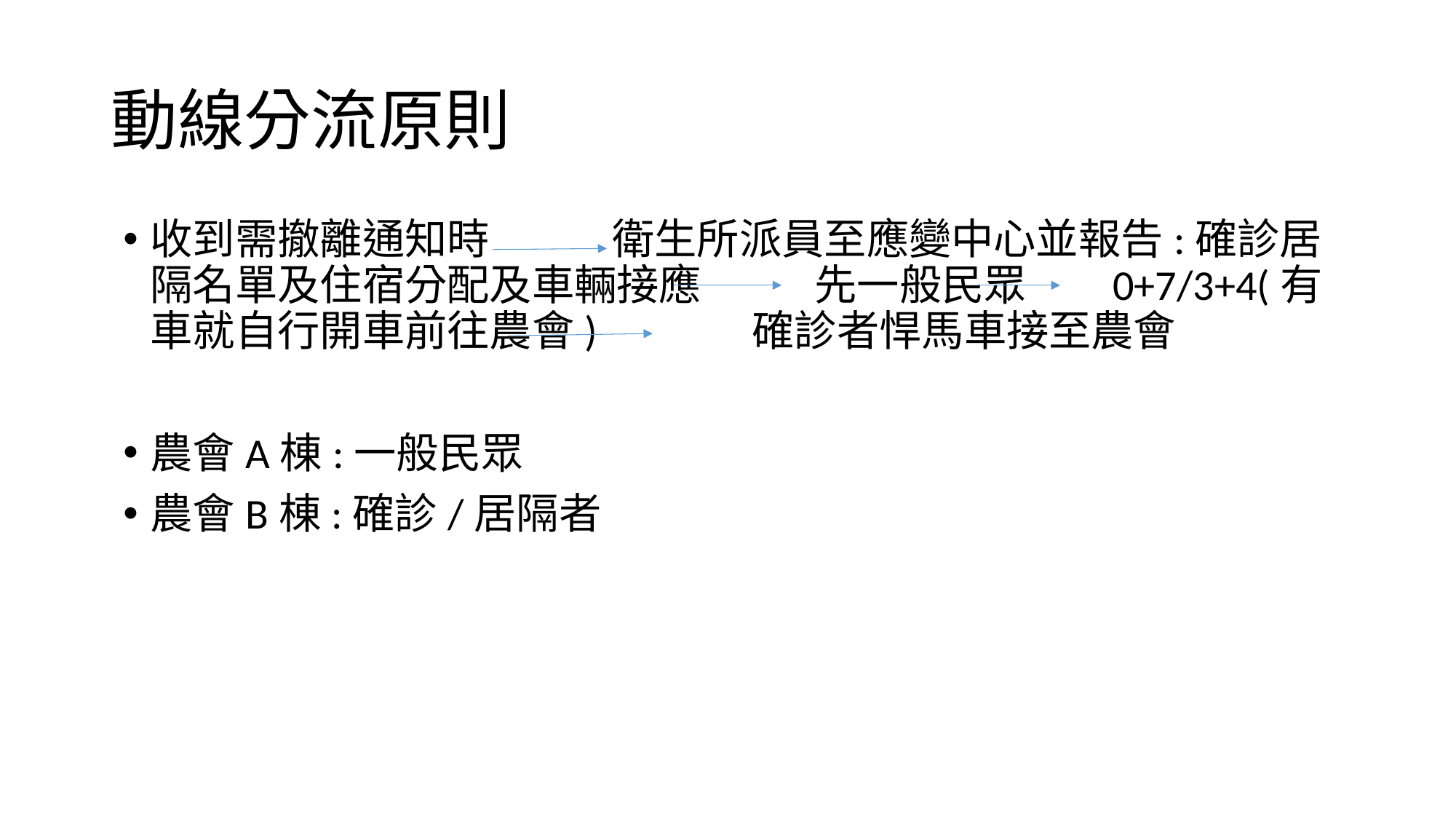

# 動線分流原則
收到需撤離通知時             衛生所派員至應變中心並報告:確診居隔名單及住宿分配及車輛接應            先一般民眾        0+7/3+4(有車就自行開車前往農會)               確診者悍馬車接至農會

農會A棟:一般民眾
農會B棟:確診/居隔者